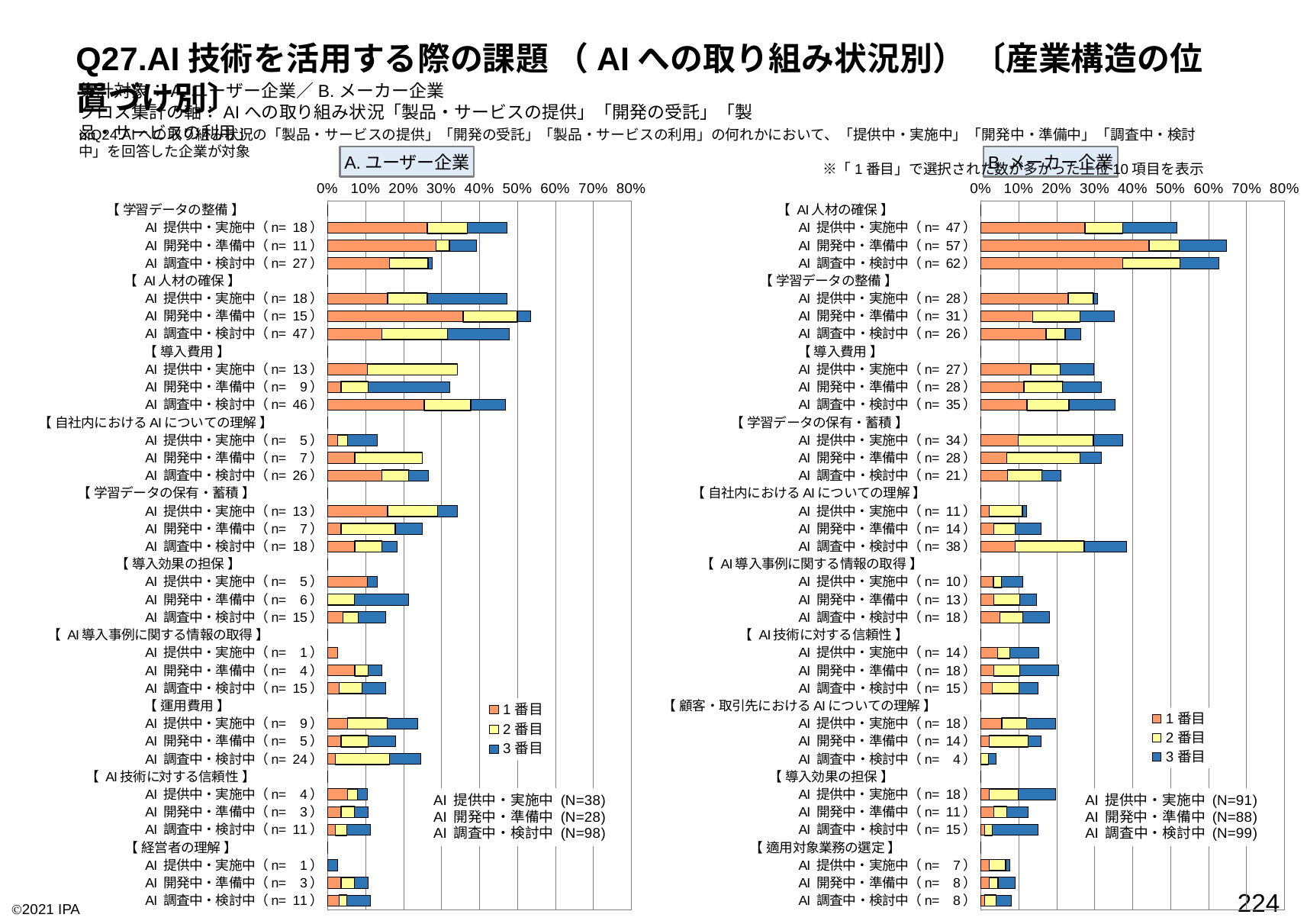

Q27.AI技術を活用する際の課題 （AIへの取り組み状況別） 〔産業構造の位置づけ別〕
集計対象：A.ユーザー企業／B.メーカー企業
クロス集計の軸：AIへの取り組み状況「製品・サービスの提供」「開発の受託」「製品・サービスの利用」
※Q24.AIへの取り組み状況の「製品・サービスの提供」「開発の受託」「製品・サービスの利用」の何れかにおいて、「提供中・実施中」「開発中・準備中」「調査中・検討中」を回答した企業が対象
　　　　　　　　　　　　　　　　　　　　　　　　　　　　　　　　　　　　　　　　　　　　　　　　　　　　※「1番目」で選択された数が多かった上位10項目を表示
A.ユーザー企業
B.メーカー企業

### Chart:

| Category | 1番目 | 2番目 | 3番目 |
|---|---|---|---|
| 【 学習データの整備 】                       | 0.0 | 0.0 | 0.0 |
| AI 提供中・実施中（n=  18） | 0.2631578947368421 | 0.10526315789473684 | 0.10526315789473684 |
| AI 開発中・準備中（n=  11） | 0.2857142857142857 | 0.03571428571428571 | 0.07142857142857142 |
| AI 調査中・検討中（n=  27） | 0.16326530612244897 | 0.10204081632653061 | 0.01020408163265306 |
| 【 AI人材の確保 】                        | 0.0 | 0.0 | 0.0 |
| AI 提供中・実施中（n=  18） | 0.15789473684210525 | 0.10526315789473684 | 0.21052631578947367 |
| AI 開発中・準備中（n=  15） | 0.35714285714285715 | 0.14285714285714285 | 0.03571428571428571 |
| AI 調査中・検討中（n=  47） | 0.14285714285714285 | 0.17346938775510204 | 0.16326530612244897 |
| 【 導入費用 】                           | 0.0 | 0.0 | 0.0 |
| AI 提供中・実施中（n=  13） | 0.10526315789473684 | 0.23684210526315788 | 0.0 |
| AI 開発中・準備中（n=    9） | 0.03571428571428571 | 0.07142857142857142 | 0.21428571428571427 |
| AI 調査中・検討中（n=  46） | 0.25510204081632654 | 0.12244897959183673 | 0.09183673469387756 |
| 【 自社内におけるAIについての理解 】               | 0.0 | 0.0 | 0.0 |
| AI 提供中・実施中（n=    5） | 0.02631578947368421 | 0.02631578947368421 | 0.07894736842105263 |
| AI 開発中・準備中（n=    7） | 0.07142857142857142 | 0.17857142857142858 | 0.0 |
| AI 調査中・検討中（n=  26） | 0.14285714285714285 | 0.07142857142857142 | 0.05102040816326531 |
| 【 学習データの保有・蓄積 】                    | 0.0 | 0.0 | 0.0 |
| AI 提供中・実施中（n=  13） | 0.15789473684210525 | 0.13157894736842105 | 0.05263157894736842 |
| AI 開発中・準備中（n=    7） | 0.03571428571428571 | 0.14285714285714285 | 0.07142857142857142 |
| AI 調査中・検討中（n=  18） | 0.07142857142857142 | 0.07142857142857142 | 0.04081632653061224 |
| 【 導入効果の担保 】                        | 0.0 | 0.0 | 0.0 |
| AI 提供中・実施中（n=    5） | 0.10526315789473684 | 0.0 | 0.02631578947368421 |
| AI 開発中・準備中（n=    6） | 0.0 | 0.07142857142857142 | 0.14285714285714285 |
| AI 調査中・検討中（n=  15） | 0.04081632653061224 | 0.04081632653061224 | 0.07142857142857142 |
| 【 AI導入事例に関する情報の取得 】                | 0.0 | 0.0 | 0.0 |
| AI 提供中・実施中（n=    1） | 0.02631578947368421 | 0.0 | 0.0 |
| AI 開発中・準備中（n=    4） | 0.07142857142857142 | 0.03571428571428571 | 0.03571428571428571 |
| AI 調査中・検討中（n=  15） | 0.030612244897959183 | 0.061224489795918366 | 0.061224489795918366 |
| 【 運用費用 】                           | 0.0 | 0.0 | 0.0 |
| AI 提供中・実施中（n=    9） | 0.05263157894736842 | 0.10526315789473684 | 0.07894736842105263 |
| AI 開発中・準備中（n=    5） | 0.03571428571428571 | 0.07142857142857142 | 0.07142857142857142 |
| AI 調査中・検討中（n=  24） | 0.02040816326530612 | 0.14285714285714285 | 0.08163265306122448 |
| 【 AI技術に対する信頼性 】                    | 0.0 | 0.0 | 0.0 |
| AI 提供中・実施中（n=    4） | 0.05263157894736842 | 0.02631578947368421 | 0.02631578947368421 |
| AI 開発中・準備中（n=    3） | 0.03571428571428571 | 0.03571428571428571 | 0.03571428571428571 |
| AI 調査中・検討中（n=  11） | 0.02040816326530612 | 0.030612244897959183 | 0.061224489795918366 |
| 【 経営者の理解 】                         | 0.0 | 0.0 | 0.0 |
| AI 提供中・実施中（n=    1） | 0.0 | 0.0 | 0.02631578947368421 |
| AI 開発中・準備中（n=    3） | 0.03571428571428571 | 0.03571428571428571 | 0.03571428571428571 |
| AI 調査中・検討中（n=  11） | 0.030612244897959183 | 0.02040816326530612 | 0.061224489795918366 |

### Chart:

| Category | 1番目 | 2番目 | 3番目 |
|---|---|---|---|
| 【 AI人材の確保 】                        | 0.0 | 0.0 | 0.0 |
| AI 提供中・実施中（n=  47） | 0.27472527472527475 | 0.0989010989010989 | 0.14285714285714285 |
| AI 開発中・準備中（n=  57） | 0.4431818181818182 | 0.07954545454545454 | 0.125 |
| AI 調査中・検討中（n=  62） | 0.37373737373737376 | 0.15151515151515152 | 0.10101010101010101 |
| 【 学習データの整備 】                       | 0.0 | 0.0 | 0.0 |
| AI 提供中・実施中（n=  28） | 0.23076923076923078 | 0.06593406593406594 | 0.01098901098901099 |
| AI 開発中・準備中（n=  31） | 0.13636363636363635 | 0.125 | 0.09090909090909091 |
| AI 調査中・検討中（n=  26） | 0.1717171717171717 | 0.050505050505050504 | 0.04040404040404041 |
| 【 導入費用 】                           | 0.0 | 0.0 | 0.0 |
| AI 提供中・実施中（n=  27） | 0.13186813186813187 | 0.07692307692307693 | 0.08791208791208792 |
| AI 開発中・準備中（n=  28） | 0.11363636363636363 | 0.10227272727272728 | 0.10227272727272728 |
| AI 調査中・検討中（n=  35） | 0.12121212121212122 | 0.1111111111111111 | 0.12121212121212122 |
| 【 学習データの保有・蓄積 】                    | 0.0 | 0.0 | 0.0 |
| AI 提供中・実施中（n=  34） | 0.0989010989010989 | 0.1978021978021978 | 0.07692307692307693 |
| AI 開発中・準備中（n=  28） | 0.06818181818181818 | 0.19318181818181818 | 0.056818181818181816 |
| AI 調査中・検討中（n=  21） | 0.0707070707070707 | 0.09090909090909091 | 0.050505050505050504 |
| 【 自社内におけるAIについての理解 】               | 0.0 | 0.0 | 0.0 |
| AI 提供中・実施中（n=  11） | 0.02197802197802198 | 0.08791208791208792 | 0.01098901098901099 |
| AI 開発中・準備中（n=  14） | 0.03409090909090909 | 0.056818181818181816 | 0.06818181818181818 |
| AI 調査中・検討中（n=  38） | 0.09090909090909091 | 0.18181818181818182 | 0.1111111111111111 |
| 【 AI導入事例に関する情報の取得 】                | 0.0 | 0.0 | 0.0 |
| AI 提供中・実施中（n=  10） | 0.03296703296703297 | 0.02197802197802198 | 0.054945054945054944 |
| AI 開発中・準備中（n=  13） | 0.03409090909090909 | 0.06818181818181818 | 0.045454545454545456 |
| AI 調査中・検討中（n=  18） | 0.050505050505050504 | 0.06060606060606061 | 0.0707070707070707 |
| 【 AI技術に対する信頼性 】                    | 0.0 | 0.0 | 0.0 |
| AI 提供中・実施中（n=  14） | 0.04395604395604396 | 0.03296703296703297 | 0.07692307692307693 |
| AI 開発中・準備中（n=  18） | 0.03409090909090909 | 0.06818181818181818 | 0.10227272727272728 |
| AI 調査中・検討中（n=  15） | 0.030303030303030304 | 0.0707070707070707 | 0.050505050505050504 |
| 【 顧客・取引先におけるAIについての理解 】            | 0.0 | 0.0 | 0.0 |
| AI 提供中・実施中（n=  18） | 0.054945054945054944 | 0.06593406593406594 | 0.07692307692307693 |
| AI 開発中・準備中（n=  14） | 0.022727272727272728 | 0.10227272727272728 | 0.03409090909090909 |
| AI 調査中・検討中（n=    4） | 0.0 | 0.020202020202020204 | 0.020202020202020204 |
| 【 導入効果の担保 】                        | 0.0 | 0.0 | 0.0 |
| AI 提供中・実施中（n=  18） | 0.02197802197802198 | 0.07692307692307693 | 0.0989010989010989 |
| AI 開発中・準備中（n=  11） | 0.03409090909090909 | 0.03409090909090909 | 0.056818181818181816 |
| AI 調査中・検討中（n=  15） | 0.010101010101010102 | 0.020202020202020204 | 0.12121212121212122 |
| 【 適用対象業務の選定 】                      | 0.0 | 0.0 | 0.0 |
| AI 提供中・実施中（n=    7） | 0.02197802197802198 | 0.04395604395604396 | 0.01098901098901099 |
| AI 開発中・準備中（n=    8） | 0.022727272727272728 | 0.022727272727272728 | 0.045454545454545456 |
| AI 調査中・検討中（n=    8） | 0.010101010101010102 | 0.030303030303030304 | 0.04040404040404041 |